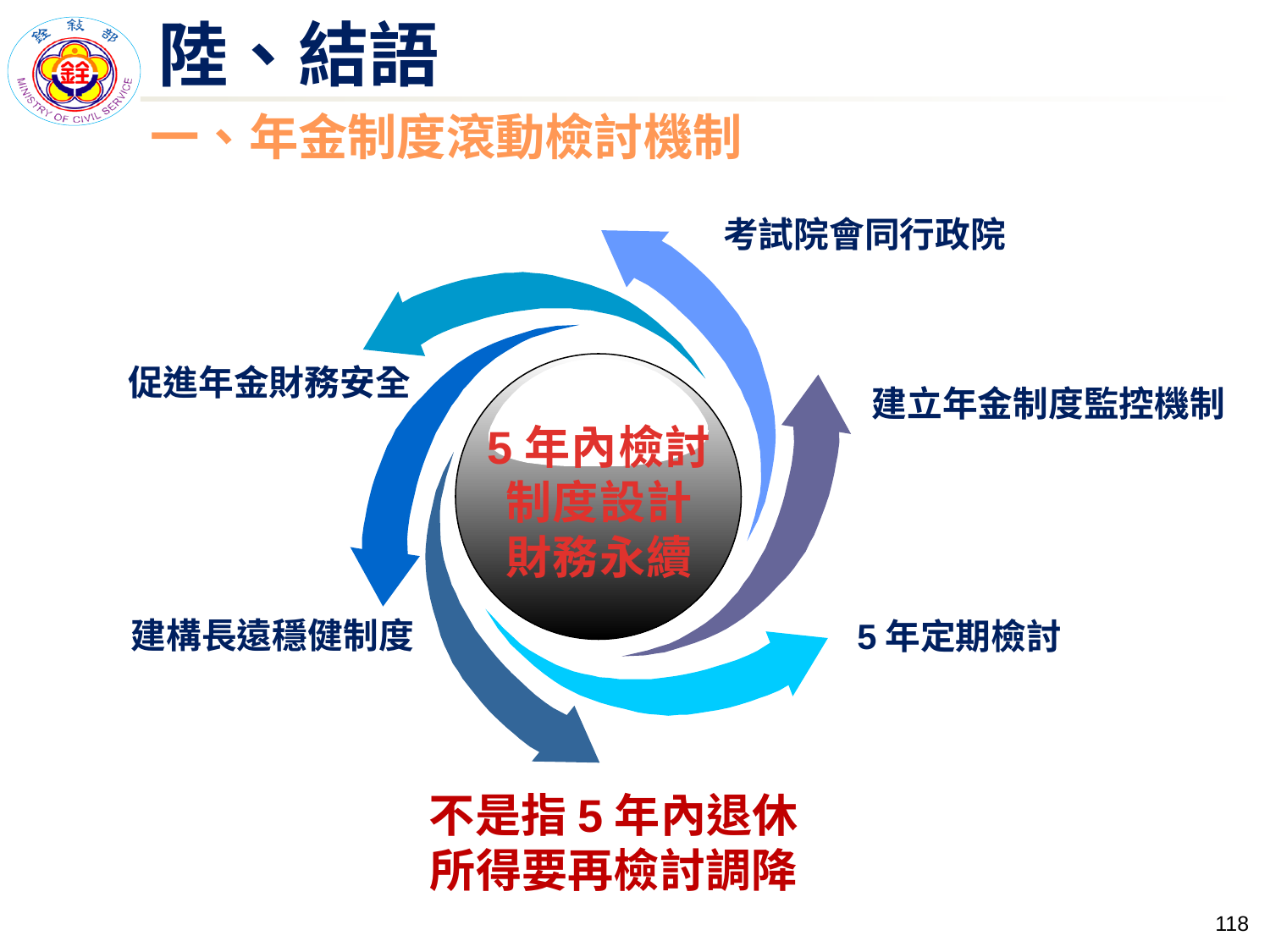

陸、結語
 一、年金制度滾動檢討機制
考試院會同行政院

促進年金財務安全

建立年金制度監控機制

5年內檢討
制度設計
財務永續

建構長遠穩健制度
5年定期檢討

不是指5年內退休所得要再檢討調降
118